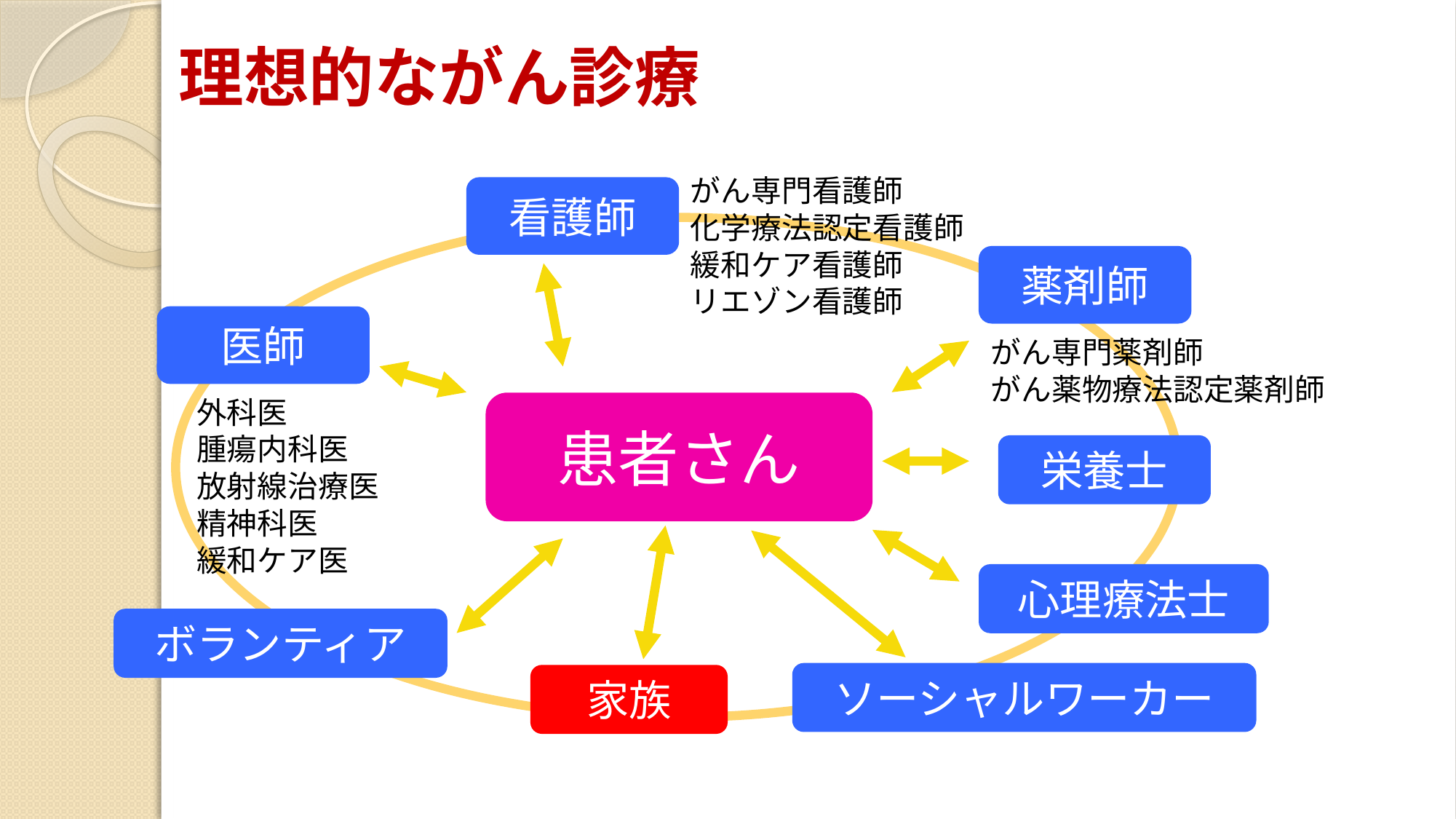

# 理想的ながん診療
看護師
がん専門看護師
化学療法認定看護師
緩和ケア看護師
リエゾン看護師

薬剤師

医師

がん専門薬剤師
がん薬物療法認定薬剤師

患者さん
外科医
腫瘍内科医
放射線治療医
精神科医
緩和ケア医
栄養士

心理療法士
ボランティア
ソーシャルワーカー
家族